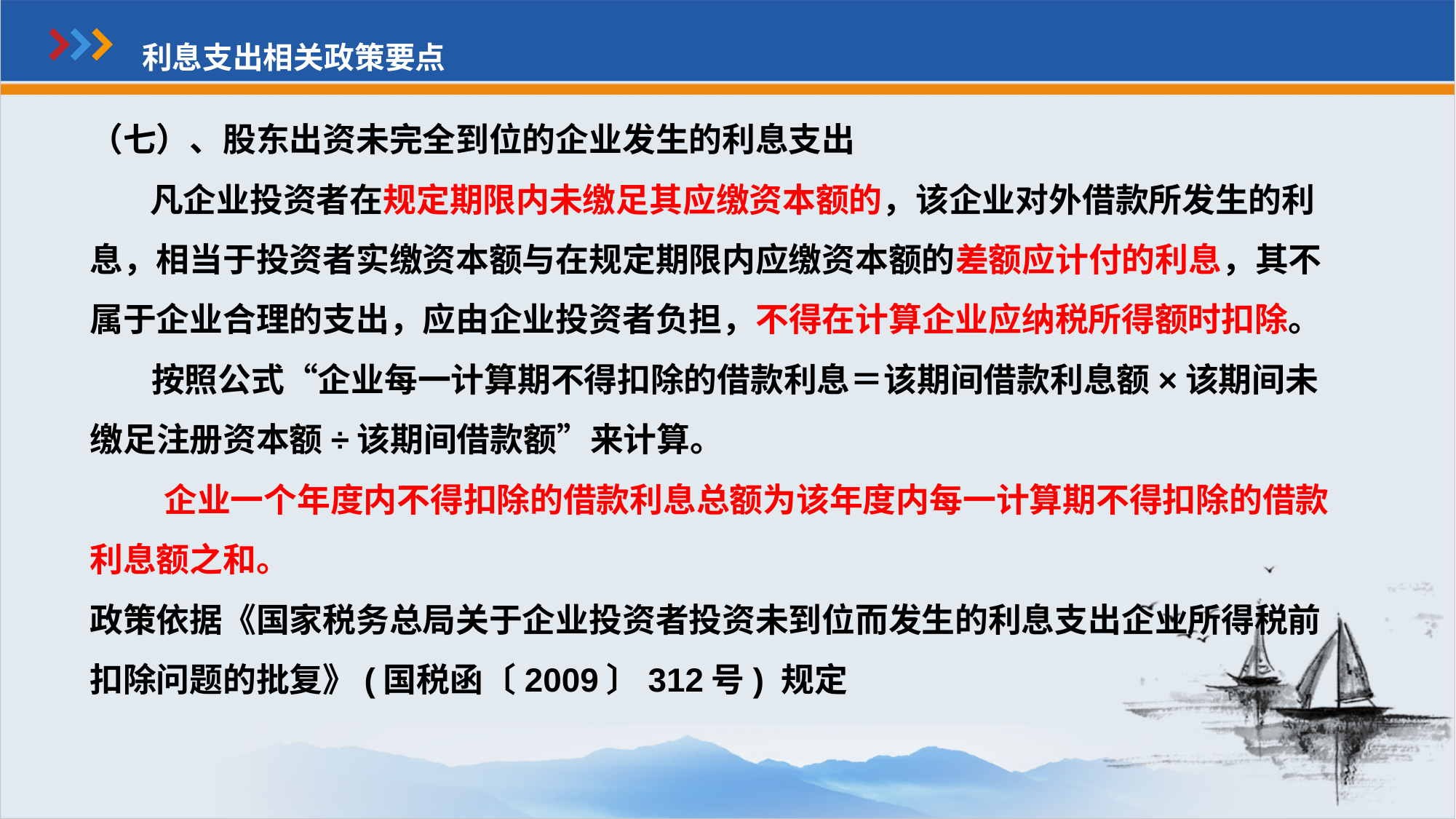

利息支出相关政策要点

（七）、股东出资未完全到位的企业发生的利息支出
       凡企业投资者在规定期限内未缴足其应缴资本额的，该企业对外借款所发生的利息，相当于投资者实缴资本额与在规定期限内应缴资本额的差额应计付的利息，其不属于企业合理的支出，应由企业投资者负担，不得在计算企业应纳税所得额时扣除。
       按照公式“企业每一计算期不得扣除的借款利息＝该期间借款利息额×该期间未缴足注册资本额÷该期间借款额”来计算。
　　 企业一个年度内不得扣除的借款利息总额为该年度内每一计算期不得扣除的借款利息额之和。
政策依据《国家税务总局关于企业投资者投资未到位而发生的利息支出企业所得税前扣除问题的批复》(国税函〔2009〕312号) 规定